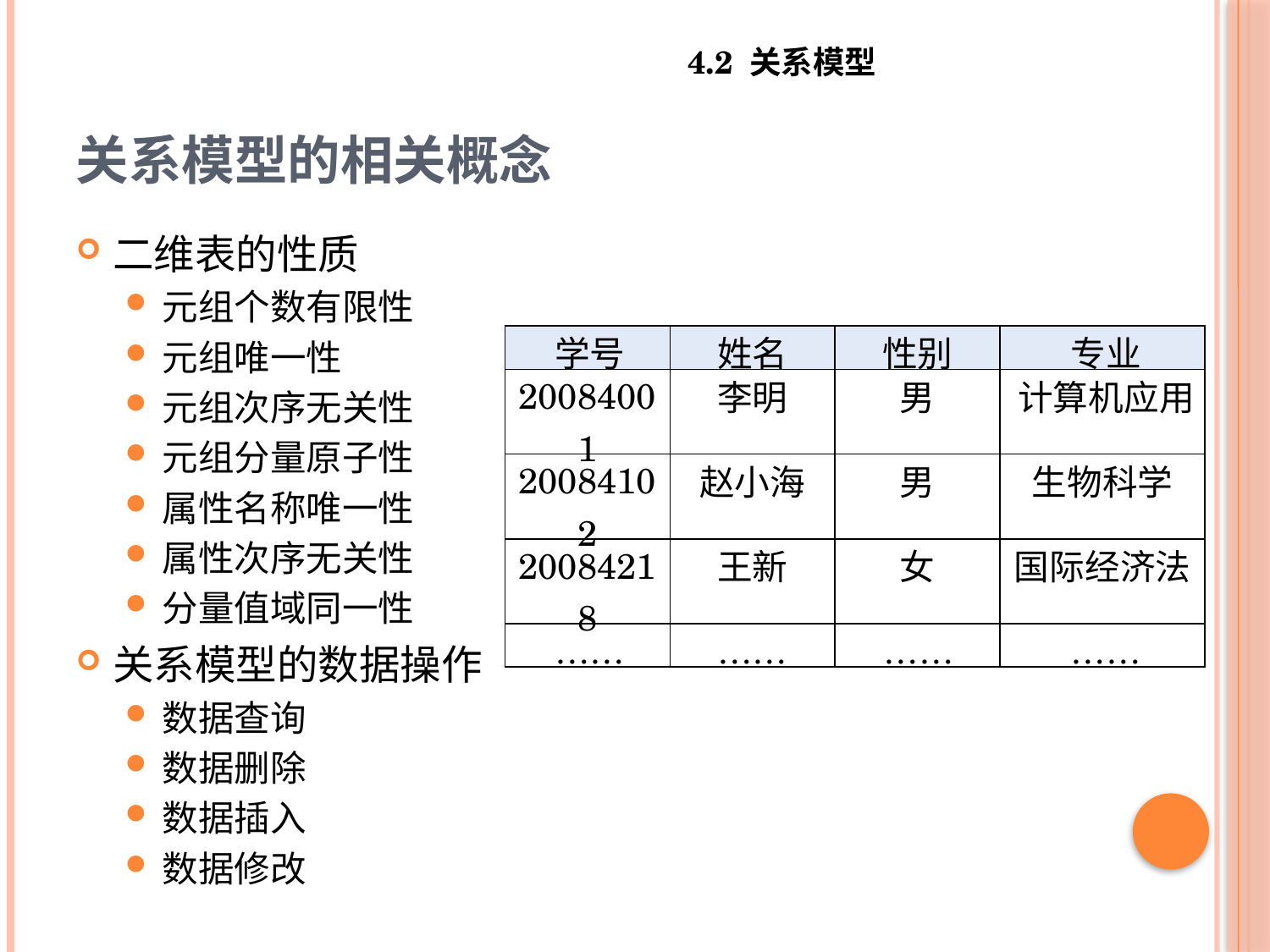

4.2 关系模型
# 关系模型的相关概念
二维表的性质
元组个数有限性
元组唯一性
元组次序无关性
元组分量原子性
属性名称唯一性
属性次序无关性
分量值域同一性
关系模型的数据操作
数据查询
数据删除
数据插入
数据修改
| 学号 | 姓名 | 性别 | 专业 |
| --- | --- | --- | --- |
| 20084001 | 李明 | 男 | 计算机应用 |
| 20084102 | 赵小海 | 男 | 生物科学 |
| 20084218 | 王新 | 女 | 国际经济法 |
| …… | …… | …… | …… |